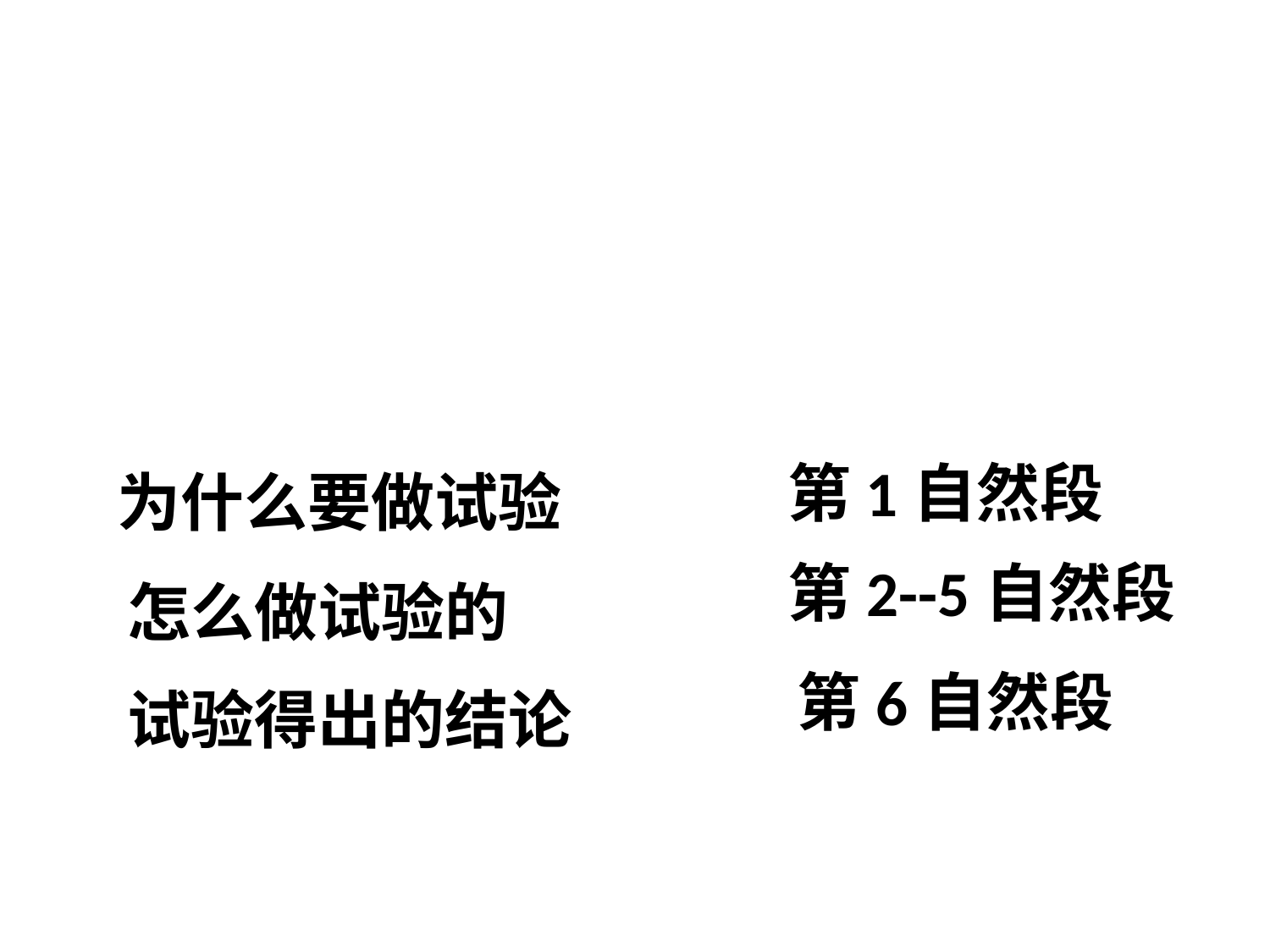

第1自然段
为什么要做试验
第2--5自然段
怎么做试验的
第6自然段
试验得出的结论